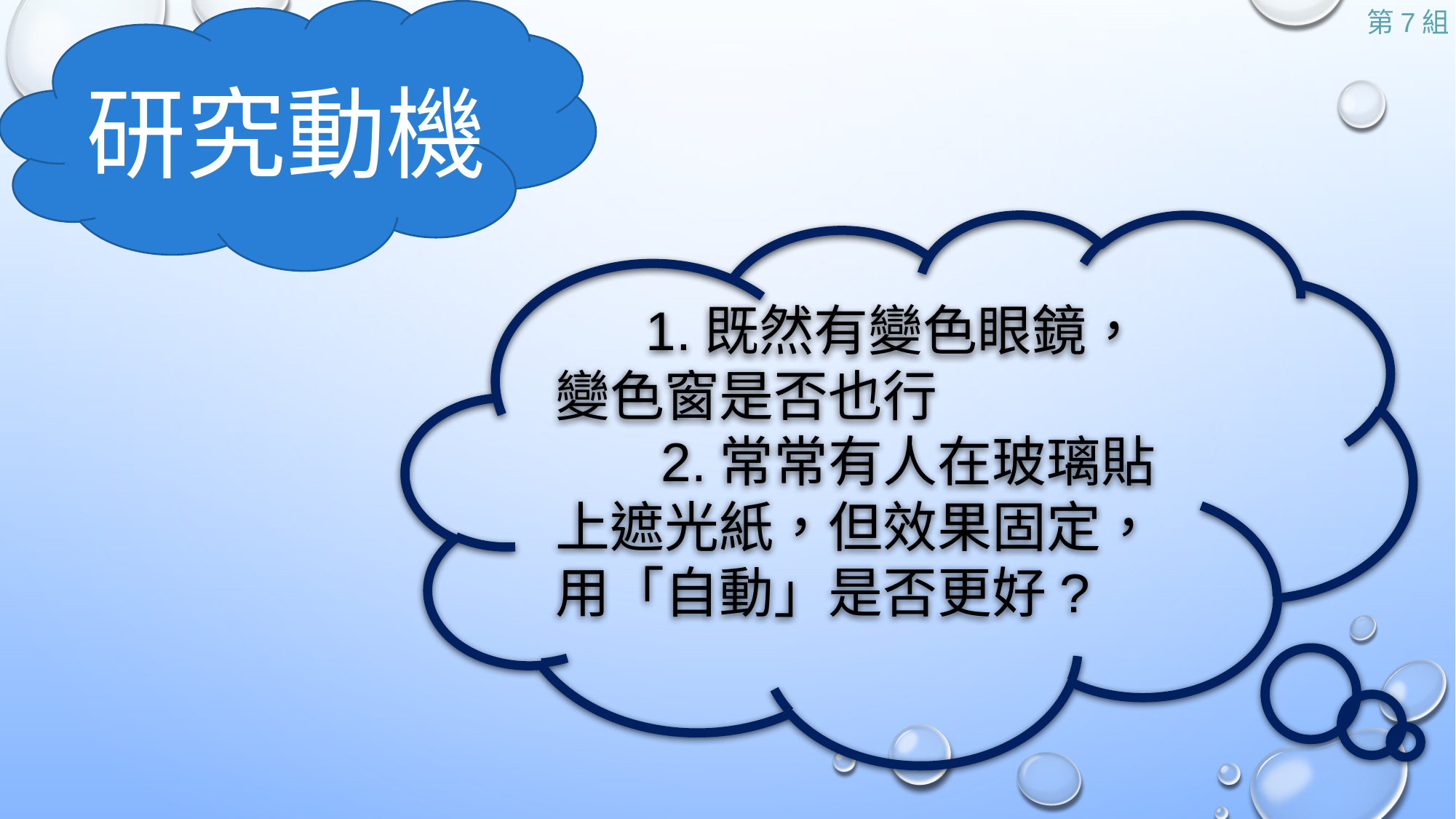

研究動機
      1.既然有變色眼鏡，
變色窗是否也行
       2.常常有人在玻璃貼上遮光紙，但效果固定，用「自動」是否更好?